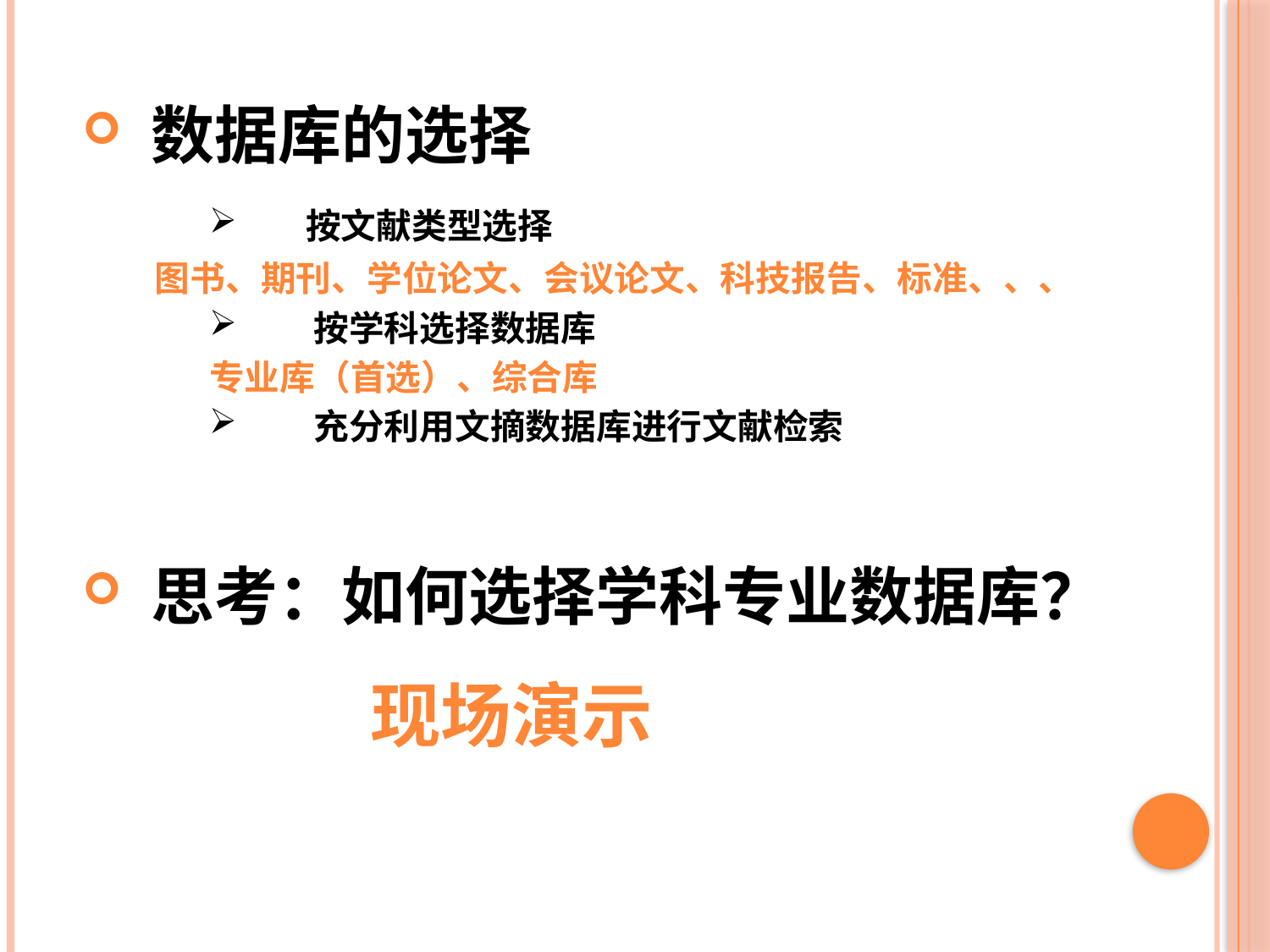

数据库的选择

       按文献类型选择
        图书、期刊、学位论文、会议论文、科技报告、标准、、、
        按学科选择数据库
专业库（首选）、综合库
        充分利用文摘数据库进行文献检索

 思考：如何选择学科专业数据库？

         现场演示